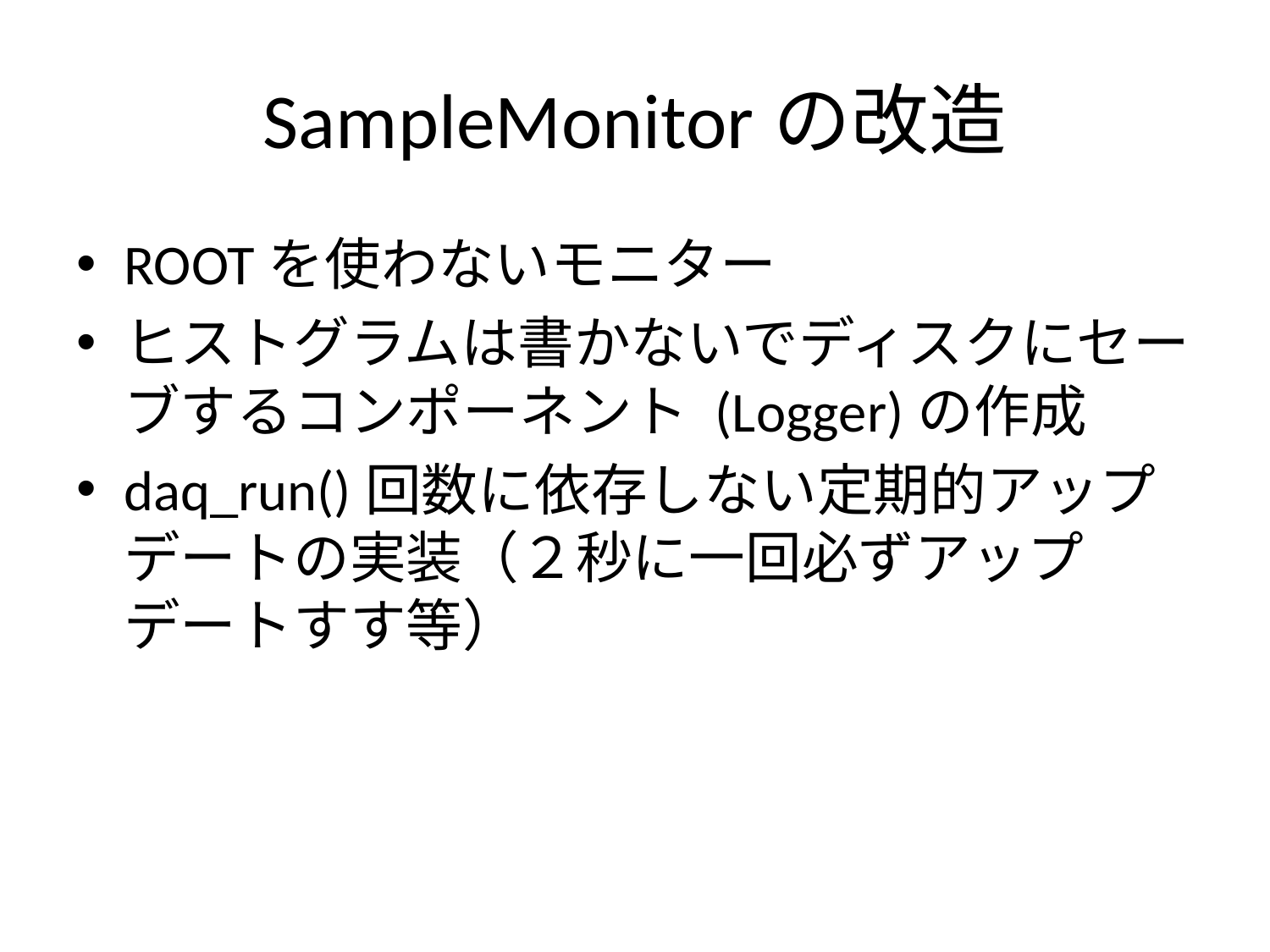

# SampleMonitorの改造
ROOTを使わないモニター
ヒストグラムは書かないでディスクにセーブするコンポーネント (Logger)の作成
daq_run()回数に依存しない定期的アップデートの実装（２秒に一回必ずアップデートすす等）